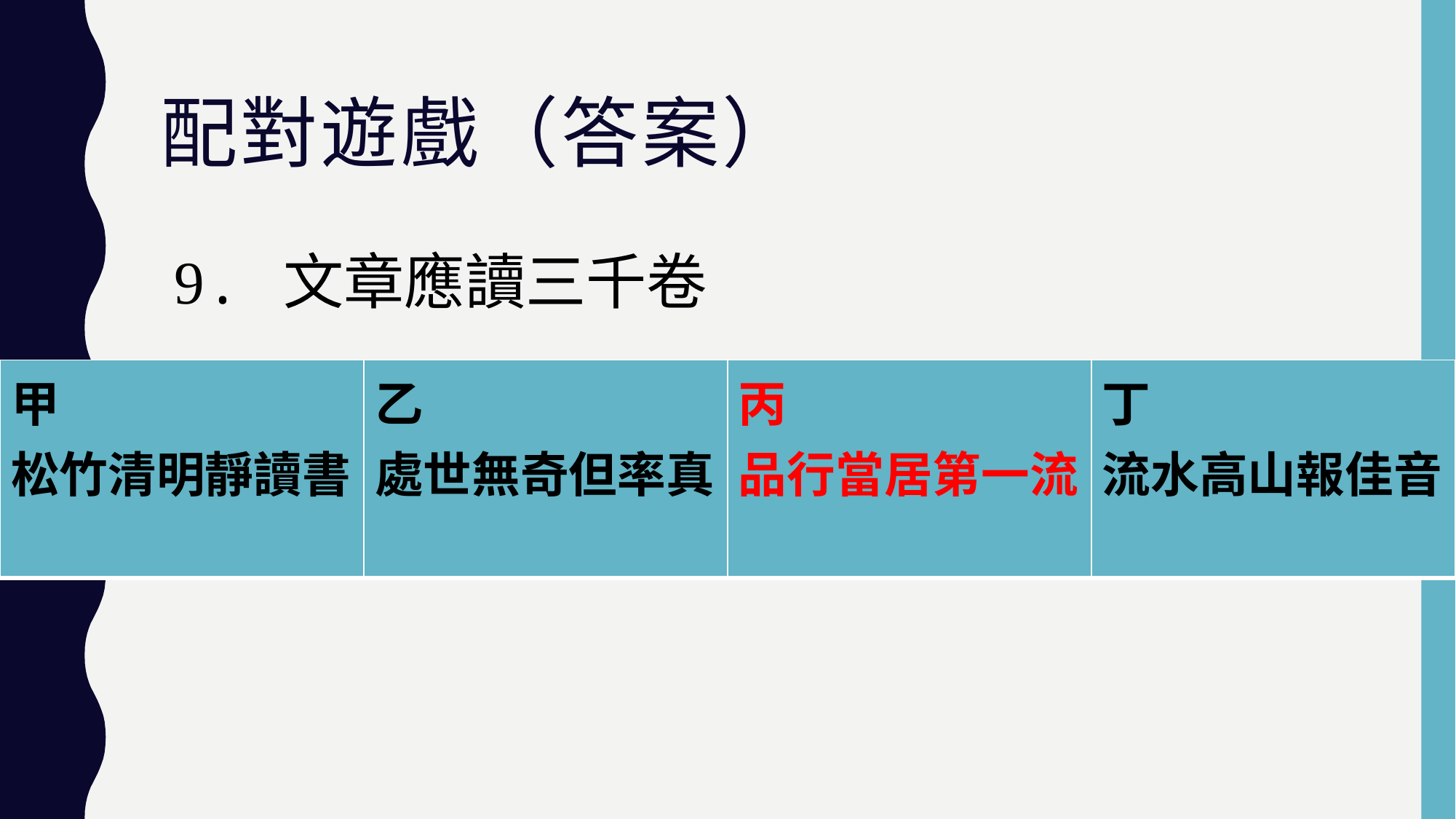

# 配對遊戲（答案）
9.	文章應讀三千卷
| 甲 松竹清明靜讀書 | 乙 處世無奇但率真 | 丙 品行當居第一流 | 丁 流水高山報佳音 |
| --- | --- | --- | --- |